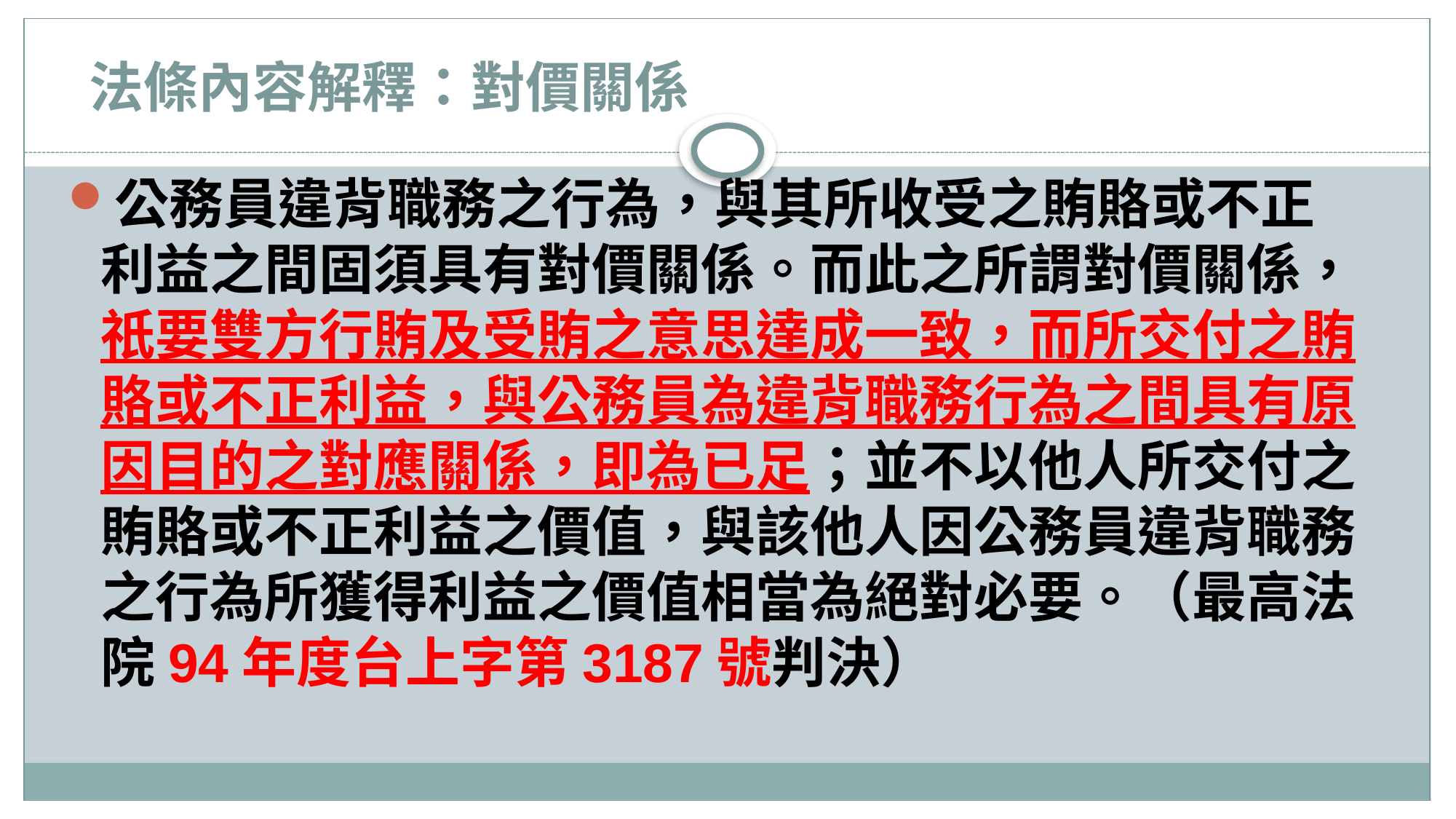

# 法條內容解釋：對價關係
公務員違背職務之行為，與其所收受之賄賂或不正利益之間固須具有對價關係。而此之所謂對價關係，祇要雙方行賄及受賄之意思達成一致，而所交付之賄賂或不正利益，與公務員為違背職務行為之間具有原因目的之對應關係，即為已足；並不以他人所交付之賄賂或不正利益之價值，與該他人因公務員違背職務之行為所獲得利益之價值相當為絕對必要。（最高法院94年度台上字第3187號判決）